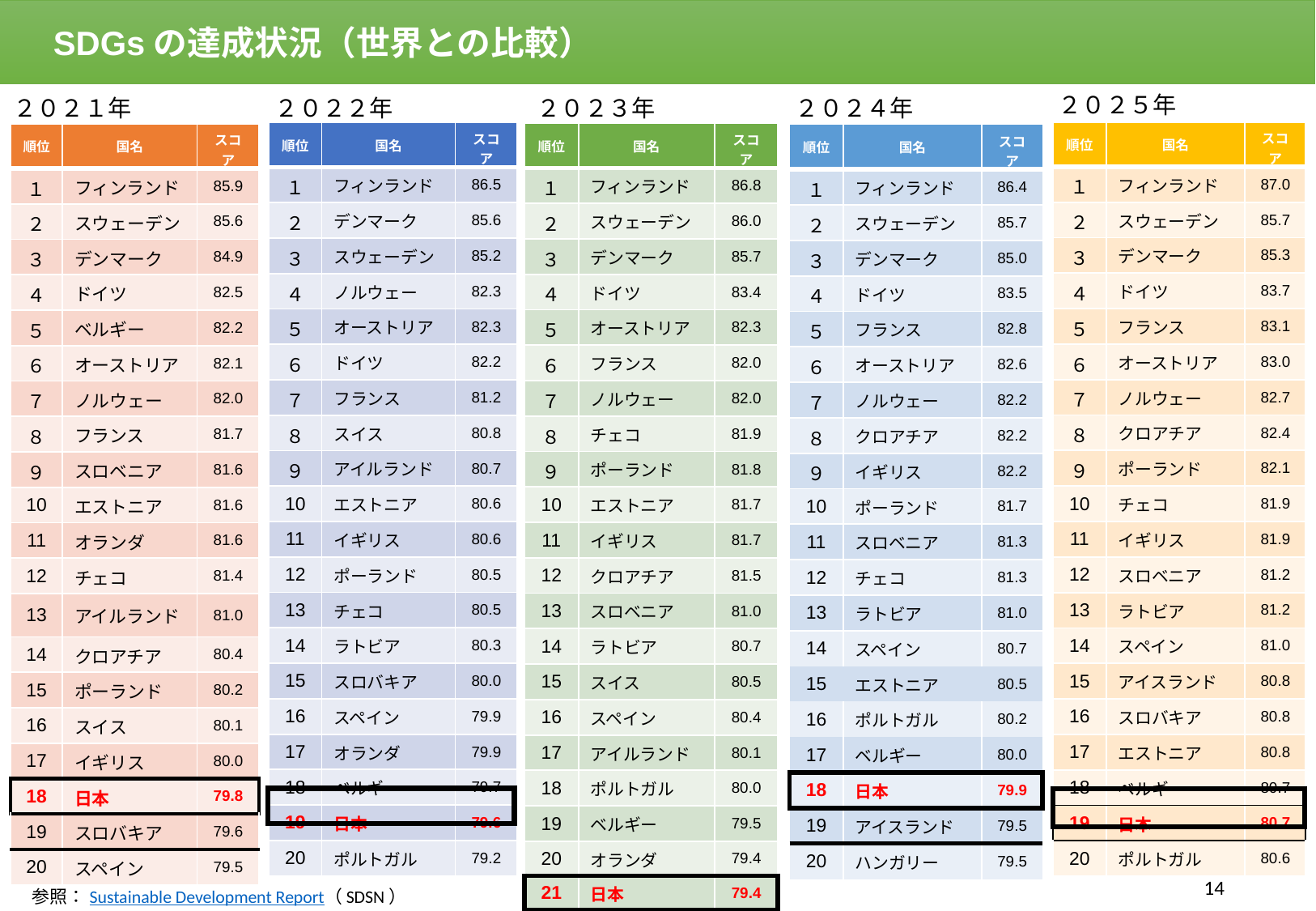

SDGsの達成状況（世界との比較）
２０２５年
２０２２年
２０２４年
２０２３年
２０２１年
| 順位 | 国名 | スコア |
| --- | --- | --- |
| １ | フィンランド | 87.0 |
| ２ | スウェーデン | 85.7 |
| ３ | デンマーク | 85.3 |
| ４ | ドイツ | 83.7 |
| ５ | フランス | 83.1 |
| ６ | オーストリア | 83.0 |
| ７ | ノルウェー | 82.7 |
| ８ | クロアチア | 82.4 |
| ９ | ポーランド | 82.1 |
| 10 | チェコ | 81.9 |
| 11 | イギリス | 81.9 |
| 12 | スロベニア | 81.2 |
| 13 | ラトビア | 81.2 |
| 14 | スペイン | 81.0 |
| 15 | アイスランド | 80.8 |
| 16 | スロバキア | 80.8 |
| 17 | エストニア | 80.8 |
| 18 | ベルギー | 80.7 |
| 19 | 日本 | 80.7 |
| 20 | ポルトガル | 80.6 |
| 順位 | 国名 | スコア |
| --- | --- | --- |
| １ | フィンランド | 86.5 |
| ２ | デンマーク | 85.6 |
| ３ | スウェーデン | 85.2 |
| ４ | ノルウェー | 82.3 |
| ５ | オーストリア | 82.3 |
| ６ | ドイツ | 82.2 |
| ７ | フランス | 81.2 |
| ８ | スイス | 80.8 |
| ９ | アイルランド | 80.7 |
| 10 | エストニア | 80.6 |
| 11 | イギリス | 80.6 |
| 12 | ポーランド | 80.5 |
| 13 | チェコ | 80.5 |
| 14 | ラトビア | 80.3 |
| 15 | スロバキア | 80.0 |
| 16 | スペイン | 79.9 |
| 17 | オランダ | 79.9 |
| 18 | ベルギー | 79.7 |
| 19 | 日本 | 79.6 |
| 20 | ポルトガル | 79.2 |
| 順位 | 国名 | スコア |
| --- | --- | --- |
| １ | フィンランド | 86.8 |
| ２ | スウェーデン | 86.0 |
| ３ | デンマーク | 85.7 |
| ４ | ドイツ | 83.4 |
| ５ | オーストリア | 82.3 |
| ６ | フランス | 82.0 |
| ７ | ノルウェー | 82.0 |
| ８ | チェコ | 81.9 |
| ９ | ポーランド | 81.8 |
| 10 | エストニア | 81.7 |
| 11 | イギリス | 81.7 |
| 12 | クロアチア | 81.5 |
| 13 | スロベニア | 81.0 |
| 14 | ラトビア | 80.7 |
| 15 | スイス | 80.5 |
| 16 | スペイン | 80.4 |
| 17 | アイルランド | 80.1 |
| 18 | ポルトガル | 80.0 |
| 19 | ベルギー | 79.5 |
| 20 | オランダ | 79.4 |
| 21 | 日本 | 79.4 |
| 順位 | 国名 | スコア |
| --- | --- | --- |
| １ | フィンランド | 85.9 |
| ２ | スウェーデン | 85.6 |
| ３ | デンマーク | 84.9 |
| ４ | ドイツ | 82.5 |
| ５ | ベルギー | 82.2 |
| ６ | オーストリア | 82.1 |
| ７ | ノルウェー | 82.0 |
| ８ | フランス | 81.7 |
| ９ | スロベニア | 81.6 |
| 10 | エストニア | 81.6 |
| 11 | オランダ | 81.6 |
| 12 | チェコ | 81.4 |
| 13 | アイルランド | 81.0 |
| 14 | クロアチア | 80.4 |
| 15 | ポーランド | 80.2 |
| 16 | スイス | 80.1 |
| 17 | イギリス | 80.0 |
| 18 | 日本 | 79.8 |
| 19 | スロバキア | 79.6 |
| 20 | スペイン | 79.5 |
| 順位 | 国名 | スコア |
| --- | --- | --- |
| １ | フィンランド | 86.4 |
| ２ | スウェーデン | 85.7 |
| ３ | デンマーク | 85.0 |
| ４ | ドイツ | 83.5 |
| ５ | フランス | 82.8 |
| ６ | オーストリア | 82.6 |
| ７ | ノルウェー | 82.2 |
| ８ | クロアチア | 82.2 |
| ９ | イギリス | 82.2 |
| 10 | ポーランド | 81.7 |
| 11 | スロベニア | 81.3 |
| 12 | チェコ | 81.3 |
| 13 | ラトビア | 81.0 |
| 14 | スペイン | 80.7 |
| 15 | エストニア | 80.5 |
| 16 | ポルトガル | 80.2 |
| 17 | ベルギー | 80.0 |
| 18 | 日本 | 79.9 |
| 19 | アイスランド | 79.5 |
| 20 | ハンガリー | 79.5 |

14
参照：Sustainable Development Report（SDSN）